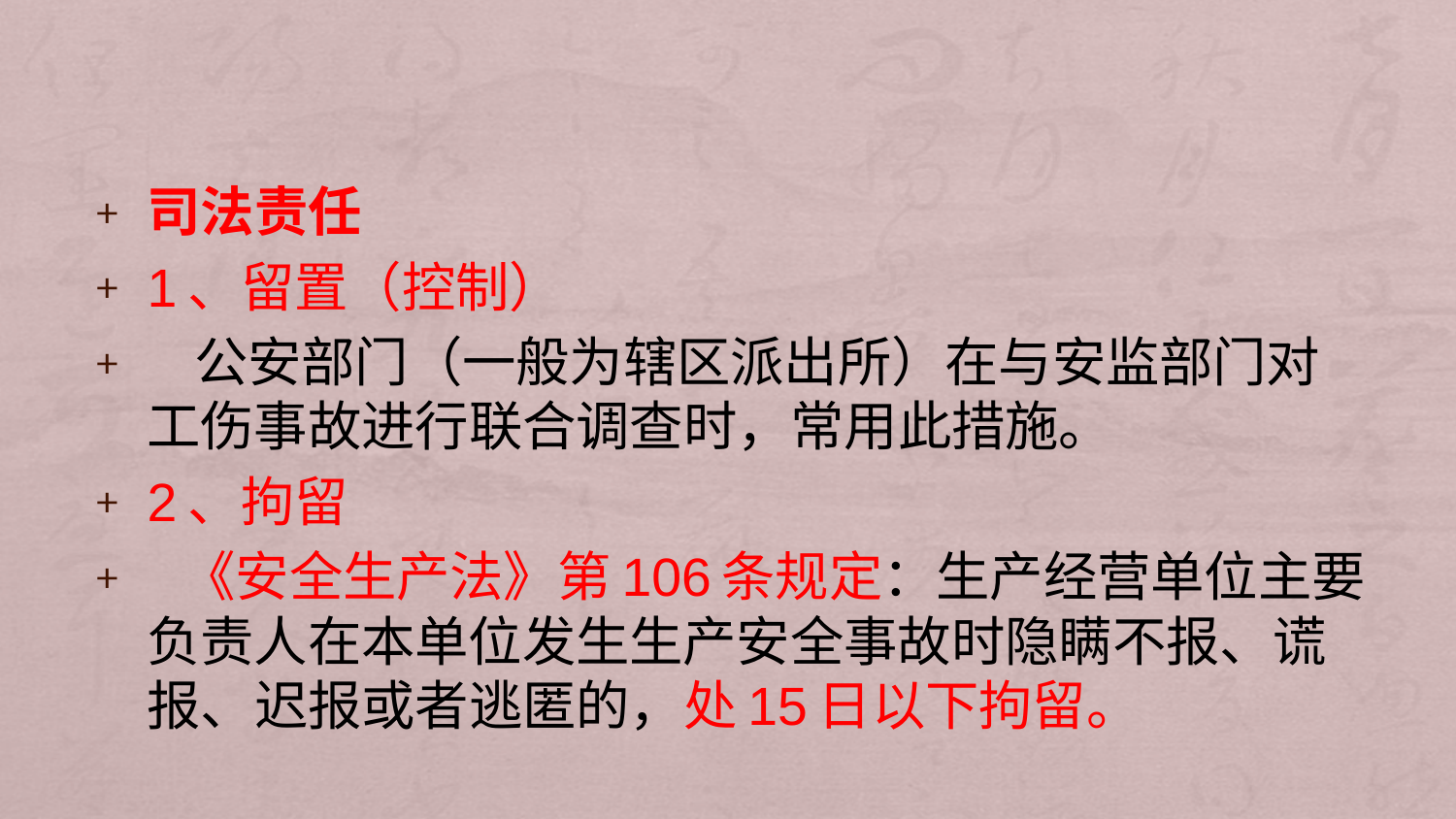

法律责任

司法责任
1、留置（控制）
   公安部门（一般为辖区派出所）在与安监部门对工伤事故进行联合调查时，常用此措施。
2、拘留
  《安全生产法》第106条规定：生产经营单位主要负责人在本单位发生生产安全事故时隐瞒不报、谎报、迟报或者逃匿的，处15日以下拘留。